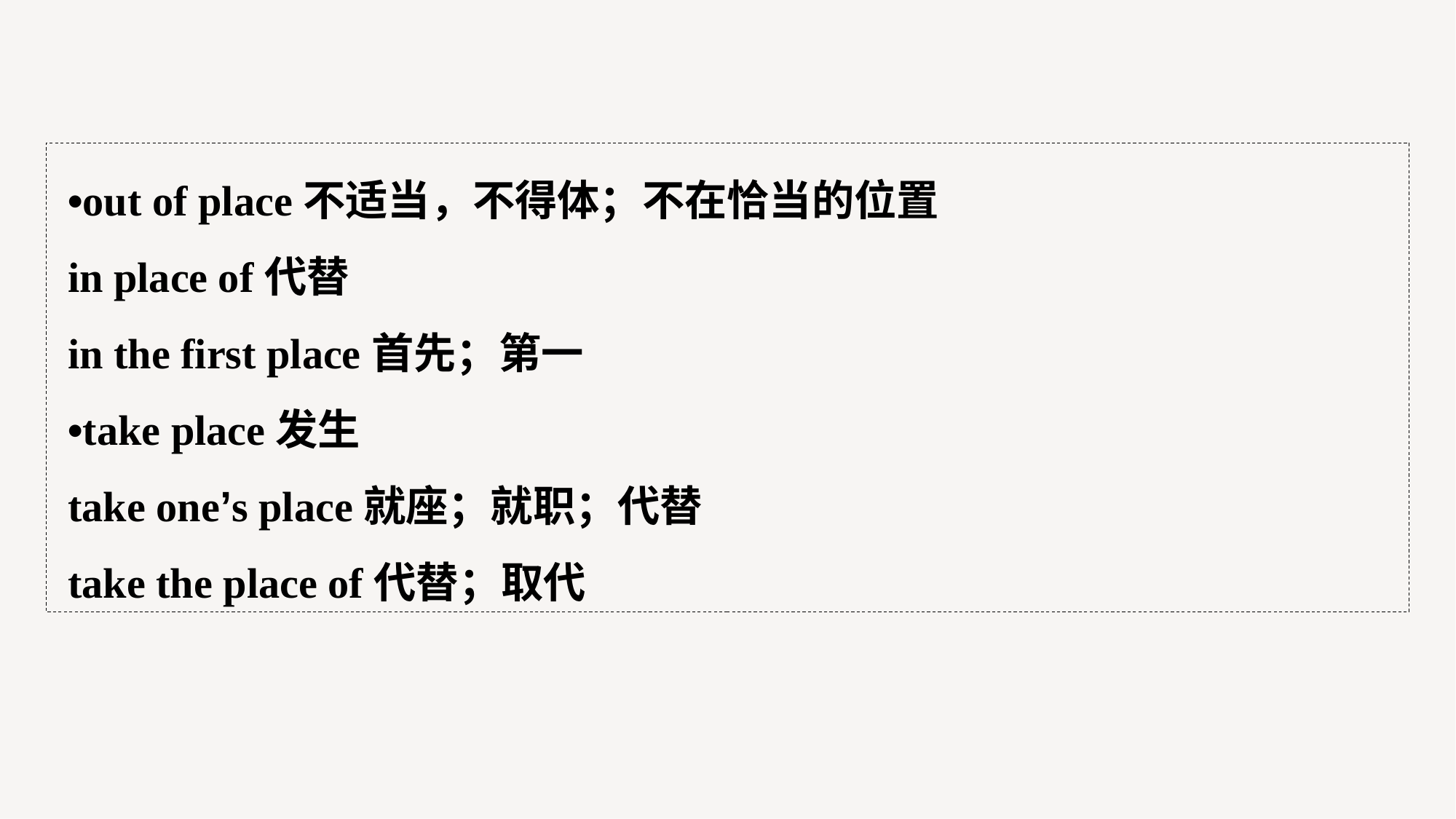

•out of place不适当，不得体；不在恰当的位置
in place of代替
in the first place首先；第一
•take place发生
take one’s place就座；就职；代替
take the place of代替；取代